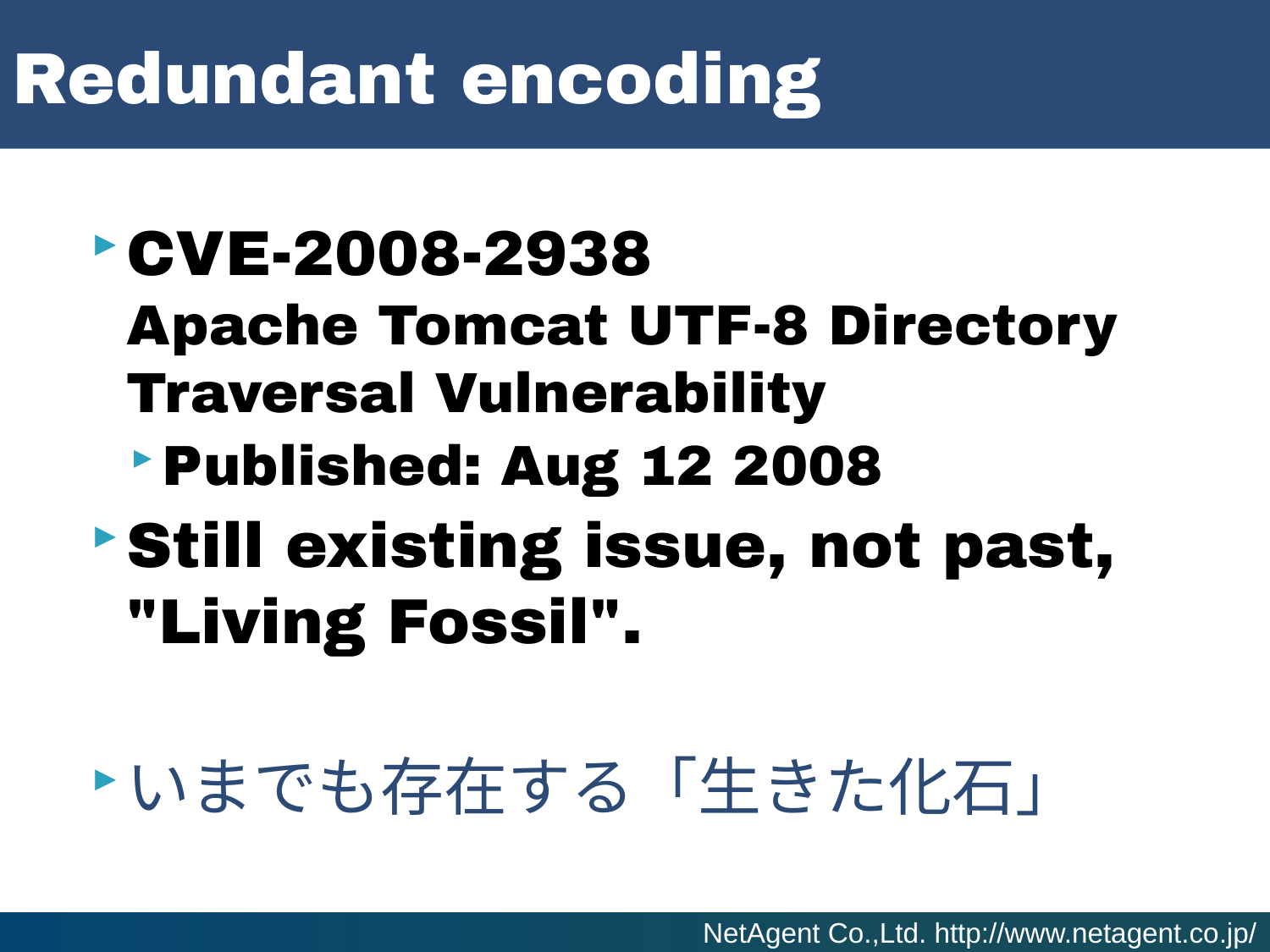

# Redundant encoding
CVE-2008-2938
Apache Tomcat UTF-8 Directory Traversal Vulnerability
Published: Aug 12 2008
Still existing issue, not past, "Living Fossil".

いまでも存在する「生きた化石」